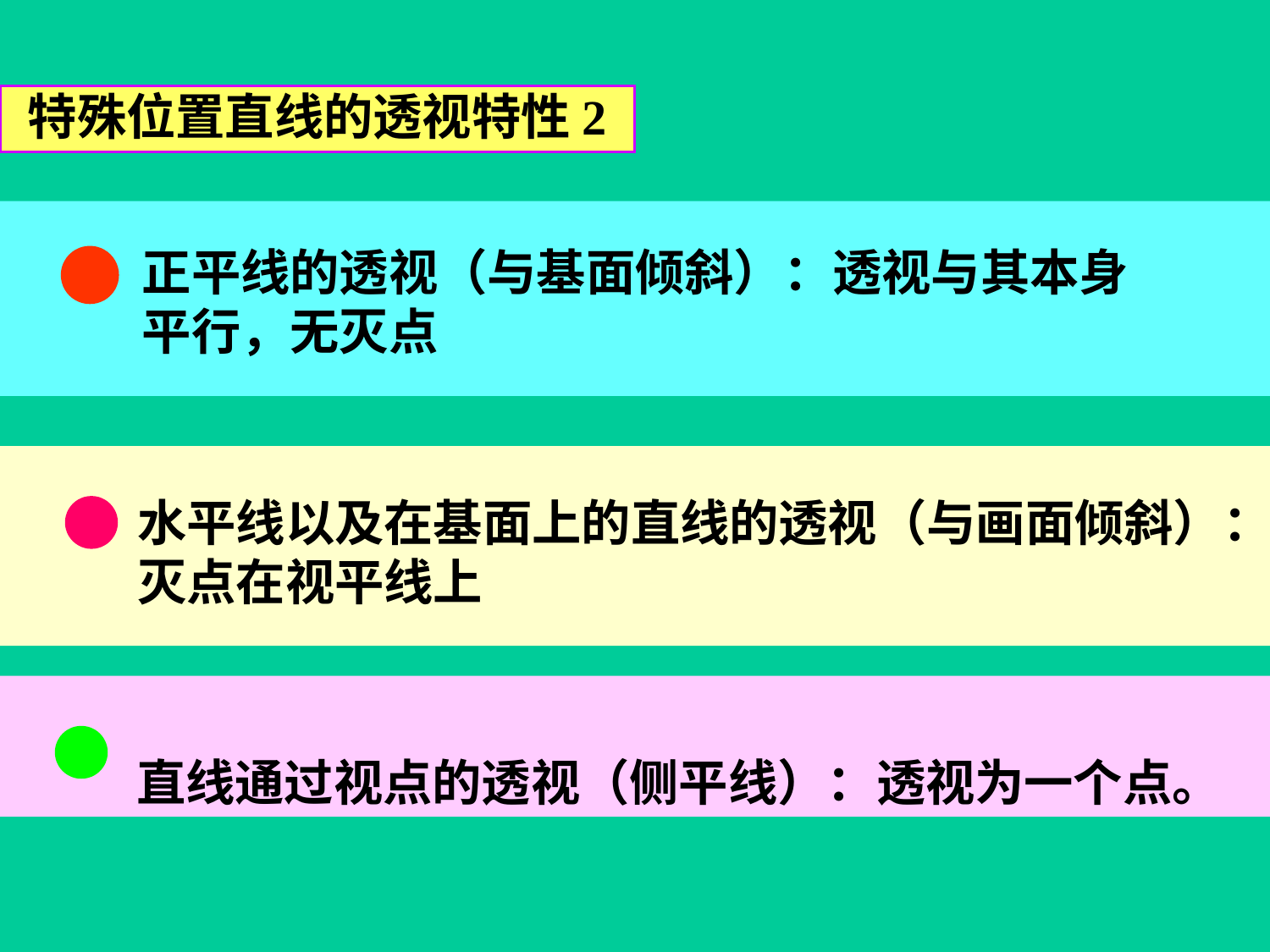

特殊位置直线的透视特性2

正平线的透视（与基面倾斜）：透视与其本身平行，无灭点

水平线以及在基面上的直线的透视（与画面倾斜）：灭点在视平线上

          直线通过视点的透视（侧平线）：透视为一个点。